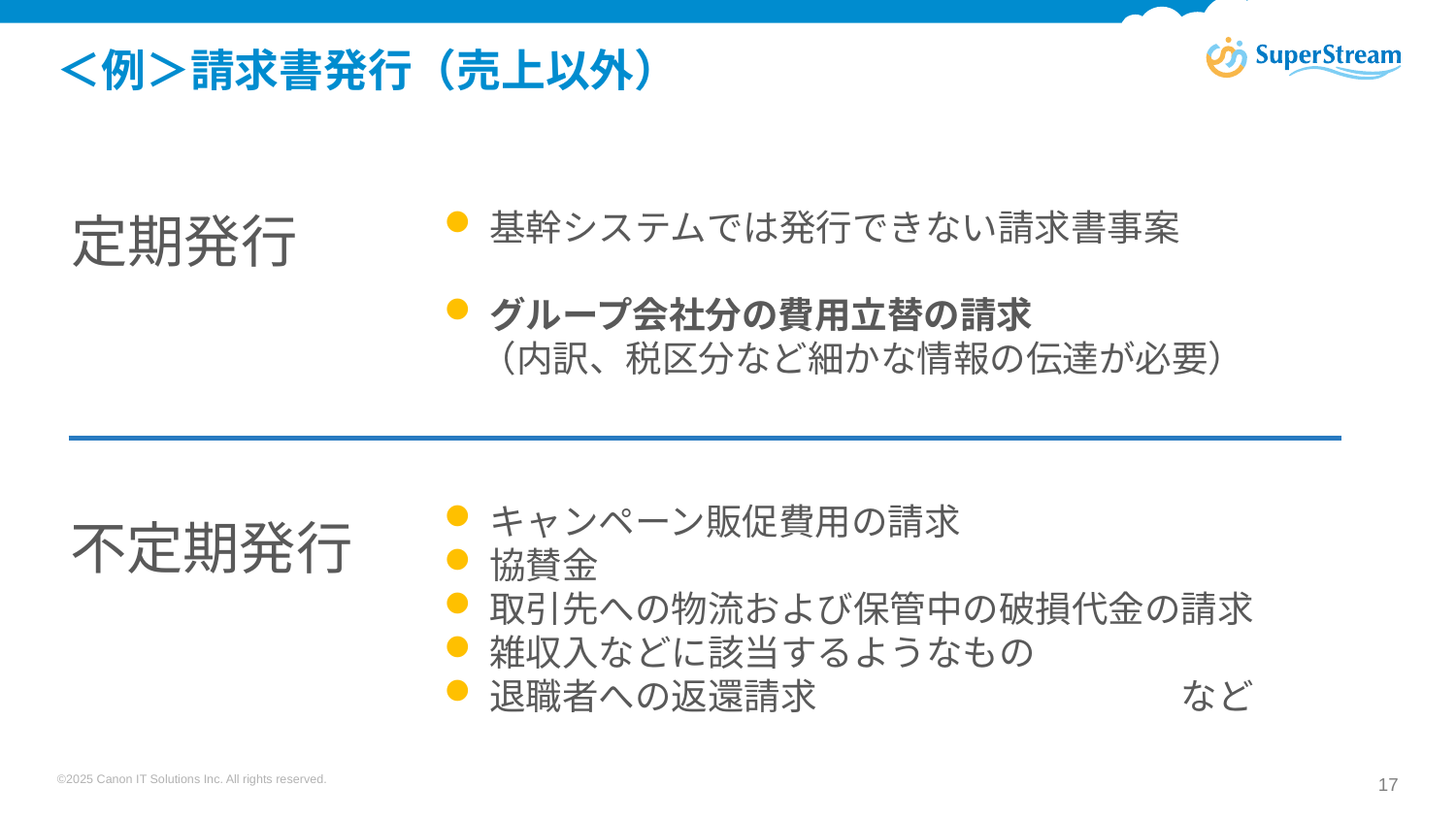

# ＜例＞請求書発行（売上以外）
基幹システムでは発行できない請求書事案

グループ会社分の費用立替の請求
　（内訳、税区分など細かな情報の伝達が必要）
定期発行
キャンペーン販促費用の請求
協賛金
取引先への物流および保管中の破損代金の請求
雑収入などに該当するようなもの
退職者への返還請求　　　　　　　　　　など
不定期発行
©2025 Canon IT Solutions Inc. All rights reserved.
17